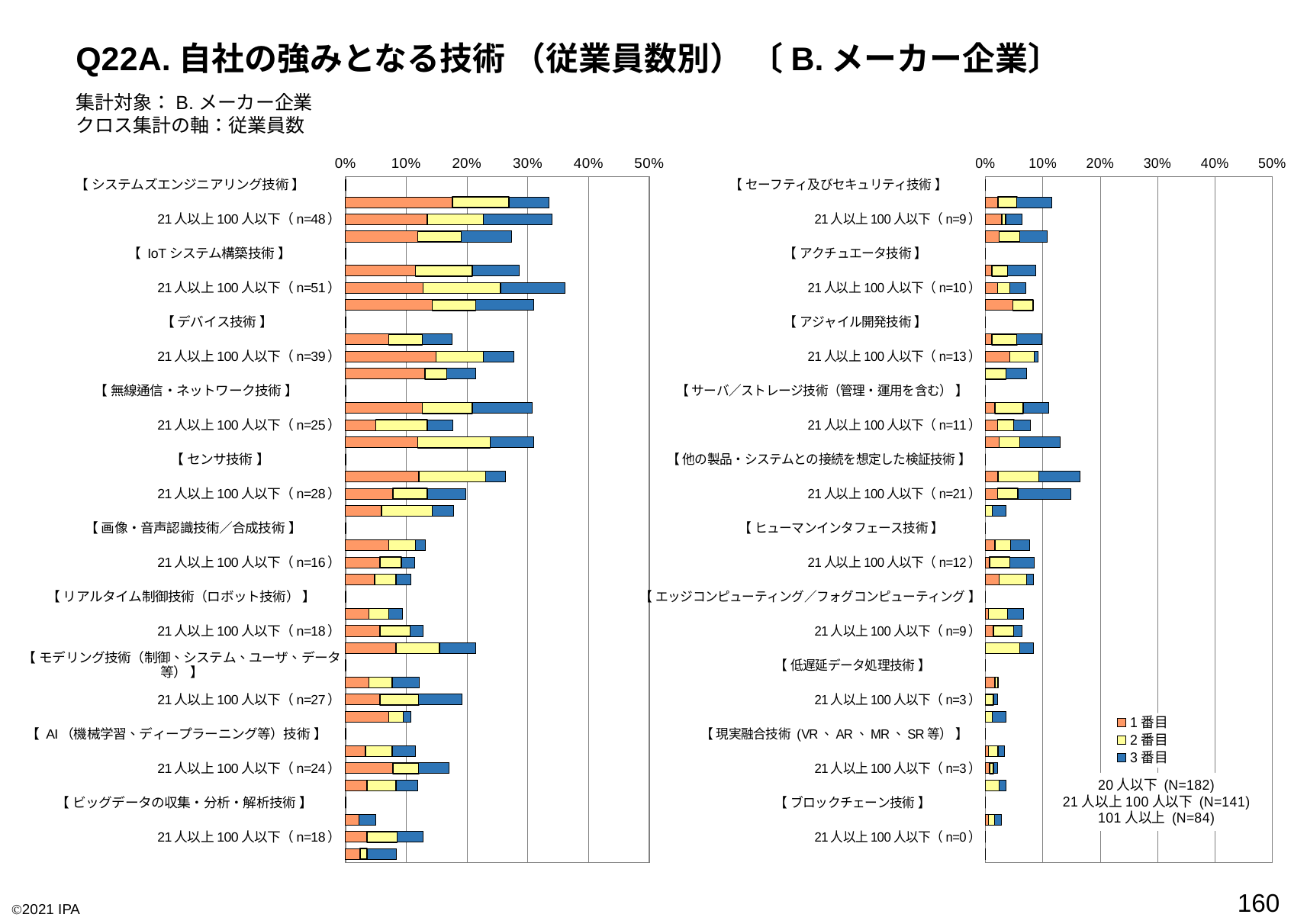

Q22A.自社の強みとなる技術 （従業員数別） 〔B.メーカー企業〕
集計対象：B.メーカー企業
クロス集計の軸：従業員数

### Chart

| Category | 1番目 | 2番目 | 3番目 |
|---|---|---|---|
| 【 システムズエンジニアリング技術 】           | 0.0 | 0.0 | 0.0 |
| 20人以下（n=61） | 0.17582417582417584 | 0.09340659340659341 | 0.06593406593406594 |
| 21人以上100人以下（n=48） | 0.1347517730496454 | 0.09219858156028368 | 0.11347517730496454 |
| 101人以上（n=23） | 0.11904761904761904 | 0.07142857142857142 | 0.08333333333333333 |
| 【 IoTシステム構築技術 】               | 0.0 | 0.0 | 0.0 |
| 20人以下（n=52） | 0.11538461538461539 | 0.09340659340659341 | 0.07692307692307693 |
| 21人以上100人以下（n=51） | 0.1276595744680851 | 0.1276595744680851 | 0.10638297872340426 |
| 101人以上（n=26） | 0.14285714285714285 | 0.07142857142857142 | 0.09523809523809523 |
| 【 デバイス技術 】                    | 0.0 | 0.0 | 0.0 |
| 20人以下（n=32） | 0.07142857142857142 | 0.054945054945054944 | 0.04945054945054945 |
| 21人以上100人以下（n=39） | 0.14893617021276595 | 0.07801418439716312 | 0.04964539007092199 |
| 101人以上（n=18） | 0.13095238095238096 | 0.03571428571428571 | 0.047619047619047616 |
| 【 無線通信・ネットワーク技術 】             | 0.0 | 0.0 | 0.0 |
| 20人以下（n=56） | 0.12637362637362637 | 0.08241758241758242 | 0.0989010989010989 |
| 21人以上100人以下（n=25） | 0.04964539007092199 | 0.0851063829787234 | 0.0425531914893617 |
| 101人以上（n=26） | 0.11904761904761904 | 0.11904761904761904 | 0.07142857142857142 |
| 【 センサ技術 】                     | 0.0 | 0.0 | 0.0 |
| 20人以下（n=48） | 0.12087912087912088 | 0.10989010989010989 | 0.03296703296703297 |
| 21人以上100人以下（n=28） | 0.07801418439716312 | 0.05673758865248227 | 0.06382978723404255 |
| 101人以上（n=15） | 0.05952380952380952 | 0.08333333333333333 | 0.03571428571428571 |
| 【 画像・音声認識技術／合成技術 】            | 0.0 | 0.0 | 0.0 |
| 20人以下（n=24） | 0.07142857142857142 | 0.04395604395604396 | 0.016483516483516484 |
| 21人以上100人以下（n=16） | 0.05673758865248227 | 0.03546099290780142 | 0.02127659574468085 |
| 101人以上（n=9） | 0.047619047619047616 | 0.03571428571428571 | 0.023809523809523808 |
| 【 リアルタイム制御技術（ロボット技術） 】        | 0.0 | 0.0 | 0.0 |
| 20人以下（n=17） | 0.038461538461538464 | 0.03296703296703297 | 0.02197802197802198 |
| 21人以上100人以下（n=18） | 0.05673758865248227 | 0.04964539007092199 | 0.02127659574468085 |
| 101人以上（n=18） | 0.08333333333333333 | 0.07142857142857142 | 0.05952380952380952 |
| 【 モデリング技術（制御、システム、ユーザ、データ等） 】 | 0.0 | 0.0 | 0.0 |
| 20人以下（n=22） | 0.038461538461538464 | 0.038461538461538464 | 0.04395604395604396 |
| 21人以上100人以下（n=27） | 0.05673758865248227 | 0.06382978723404255 | 0.07092198581560284 |
| 101人以上（n=9） | 0.07142857142857142 | 0.023809523809523808 | 0.011904761904761904 |
| 【 AI（機械学習、ディープラーニング等）技術 】     | 0.0 | 0.0 | 0.0 |
| 20人以下（n=21） | 0.03296703296703297 | 0.04395604395604396 | 0.038461538461538464 |
| 21人以上100人以下（n=24） | 0.07801418439716312 | 0.0425531914893617 | 0.04964539007092199 |
| 101人以上（n=10） | 0.03571428571428571 | 0.047619047619047616 | 0.03571428571428571 |
| 【 ビッグデータの収集・分析・解析技術 】         | 0.0 | 0.0 | 0.0 |
| 20人以下（n=9） | 0.02197802197802198 | 0.0 | 0.027472527472527472 |
| 21人以上100人以下（n=18） | 0.03546099290780142 | 0.04964539007092199 | 0.0425531914893617 |
| 101人以上（n=7） | 0.023809523809523808 | 0.011904761904761904 | 0.047619047619047616 |

### Chart:

| Category | 1番目 | 2番目 | 3番目 |
|---|---|---|---|
| 【 セーフティ及びセキュリティ技術 】           | 0.0 | 0.0 | 0.0 |
| 20人以下（n=21） | 0.02197802197802198 | 0.03296703296703297 | 0.06043956043956044 |
| 21人以上100人以下（n=9） | 0.028368794326241134 | 0.0070921985815602835 | 0.028368794326241134 |
| 101人以上（n=9） | 0.023809523809523808 | 0.03571428571428571 | 0.047619047619047616 |
| 【 アクチュエータ技術 】                 | 0.0 | 0.0 | 0.0 |
| 20人以下（n=16） | 0.01098901098901099 | 0.027472527472527472 | 0.04945054945054945 |
| 21人以上100人以下（n=10） | 0.02127659574468085 | 0.02127659574468085 | 0.028368794326241134 |
| 101人以上（n=7） | 0.047619047619047616 | 0.03571428571428571 | 0.0 |
| 【 アジャイル開発技術 】                 | 0.0 | 0.0 | 0.0 |
| 20人以下（n=18） | 0.01098901098901099 | 0.04395604395604396 | 0.04395604395604396 |
| 21人以上100人以下（n=13） | 0.0425531914893617 | 0.0425531914893617 | 0.0070921985815602835 |
| 101人以上（n=6） | 0.0 | 0.03571428571428571 | 0.03571428571428571 |
| 【 サーバ／ストレージ技術（管理・運用を含む） 】     | 0.0 | 0.0 | 0.0 |
| 20人以下（n=20） | 0.016483516483516484 | 0.04945054945054945 | 0.04395604395604396 |
| 21人以上100人以下（n=11） | 0.02127659574468085 | 0.028368794326241134 | 0.028368794326241134 |
| 101人以上（n=11） | 0.023809523809523808 | 0.03571428571428571 | 0.07142857142857142 |
| 【 他の製品・システムとの接続を想定した検証技術 】    | 0.0 | 0.0 | 0.0 |
| 20人以下（n=30） | 0.02197802197802198 | 0.07142857142857142 | 0.07142857142857142 |
| 21人以上100人以下（n=21） | 0.02127659574468085 | 0.03546099290780142 | 0.09219858156028368 |
| 101人以上（n=3） | 0.0 | 0.011904761904761904 | 0.023809523809523808 |
| 【 ヒューマンインタフェース技術 】            | 0.0 | 0.0 | 0.0 |
| 20人以下（n=14） | 0.016483516483516484 | 0.027472527472527472 | 0.03296703296703297 |
| 21人以上100人以下（n=12） | 0.0070921985815602835 | 0.03546099290780142 | 0.0425531914893617 |
| 101人以上（n=7） | 0.023809523809523808 | 0.047619047619047616 | 0.011904761904761904 |
| 【 エッジコンピューティング／フォグコンピューティング 】 | 0.0 | 0.0 | 0.0 |
| 20人以下（n=12） | 0.005494505494505495 | 0.03296703296703297 | 0.027472527472527472 |
| 21人以上100人以下（n=9） | 0.014184397163120567 | 0.03546099290780142 | 0.014184397163120567 |
| 101人以上（n=7） | 0.0 | 0.05952380952380952 | 0.023809523809523808 |
| 【 低遅延データ処理技術 】                | 0.0 | 0.0 | 0.0 |
| 20人以下（n=4） | 0.016483516483516484 | 0.005494505494505495 | 0.0 |
| 21人以上100人以下（n=3） | 0.0 | 0.014184397163120567 | 0.0070921985815602835 |
| 101人以上（n=3） | 0.0 | 0.011904761904761904 | 0.023809523809523808 |
| 【 現実融合技術 (VR、AR、MR、SR等） 】     | 0.0 | 0.0 | 0.0 |
| 20人以下（n=6） | 0.005494505494505495 | 0.016483516483516484 | 0.01098901098901099 |
| 21人以上100人以下（n=3） | 0.0070921985815602835 | 0.0070921985815602835 | 0.0070921985815602835 |
| 101人以上（n=3） | 0.0 | 0.023809523809523808 | 0.011904761904761904 |
| 【 ブロックチェーン技術 】                | 0.0 | 0.0 | 0.0 |
| 20人以下（n=5） | 0.005494505494505495 | 0.01098901098901099 | 0.01098901098901099 |
| 21人以上100人以下（n=0） | 0.0 | 0.0 | 0.0 |
| 101人以上（n=0） | 0.0 | 0.0 | 0.0 |